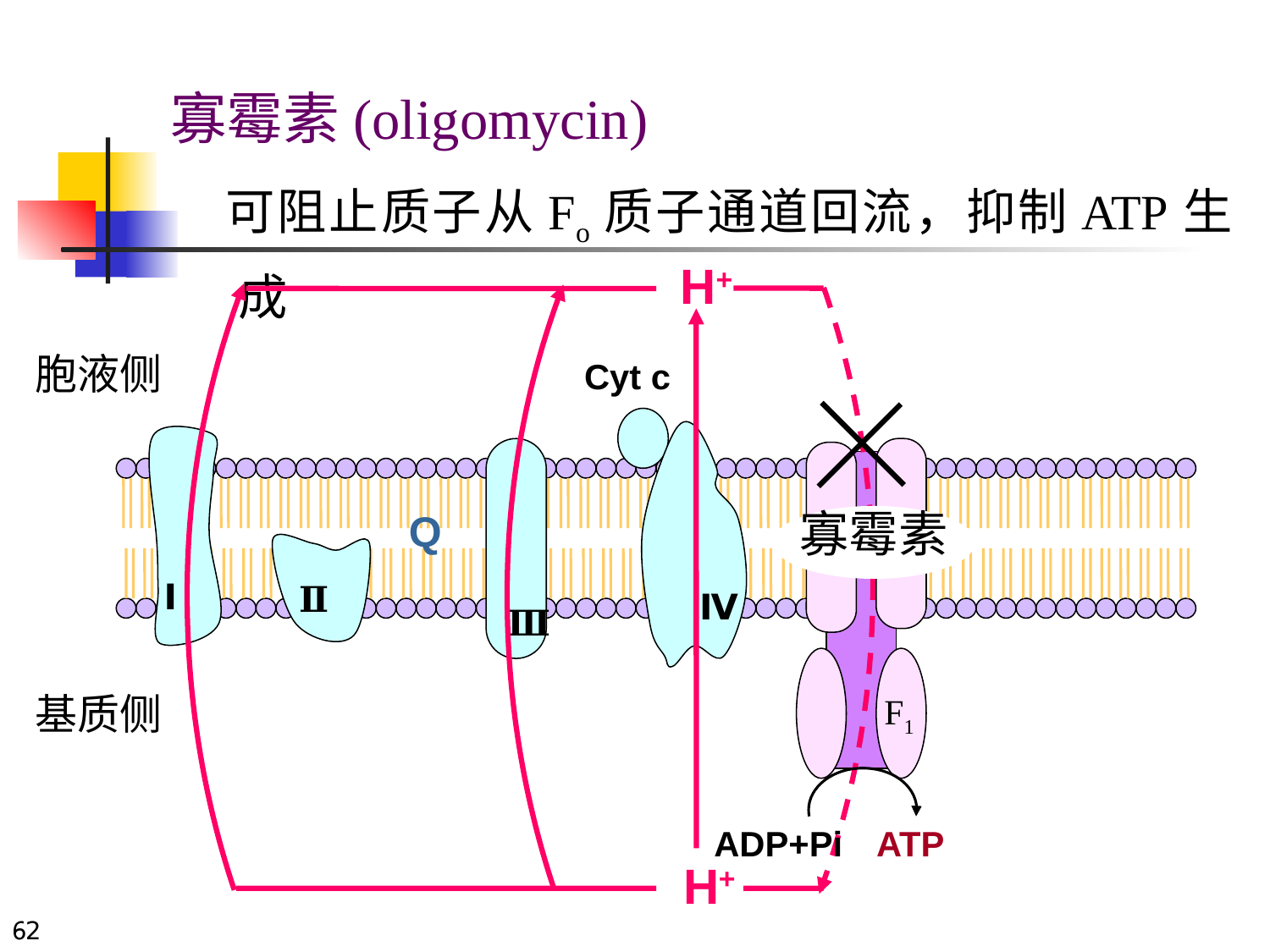

寡霉素(oligomycin)
 可阻止质子从Fo质子通道回流，抑制ATP生成
  H+

   H+

胞液侧
Cyt c

Ⅳ

Ⅰ
Ⅲ

Fo

F1

Q
寡霉素

Ⅱ
基质侧

ADP+Pi
ATP
62